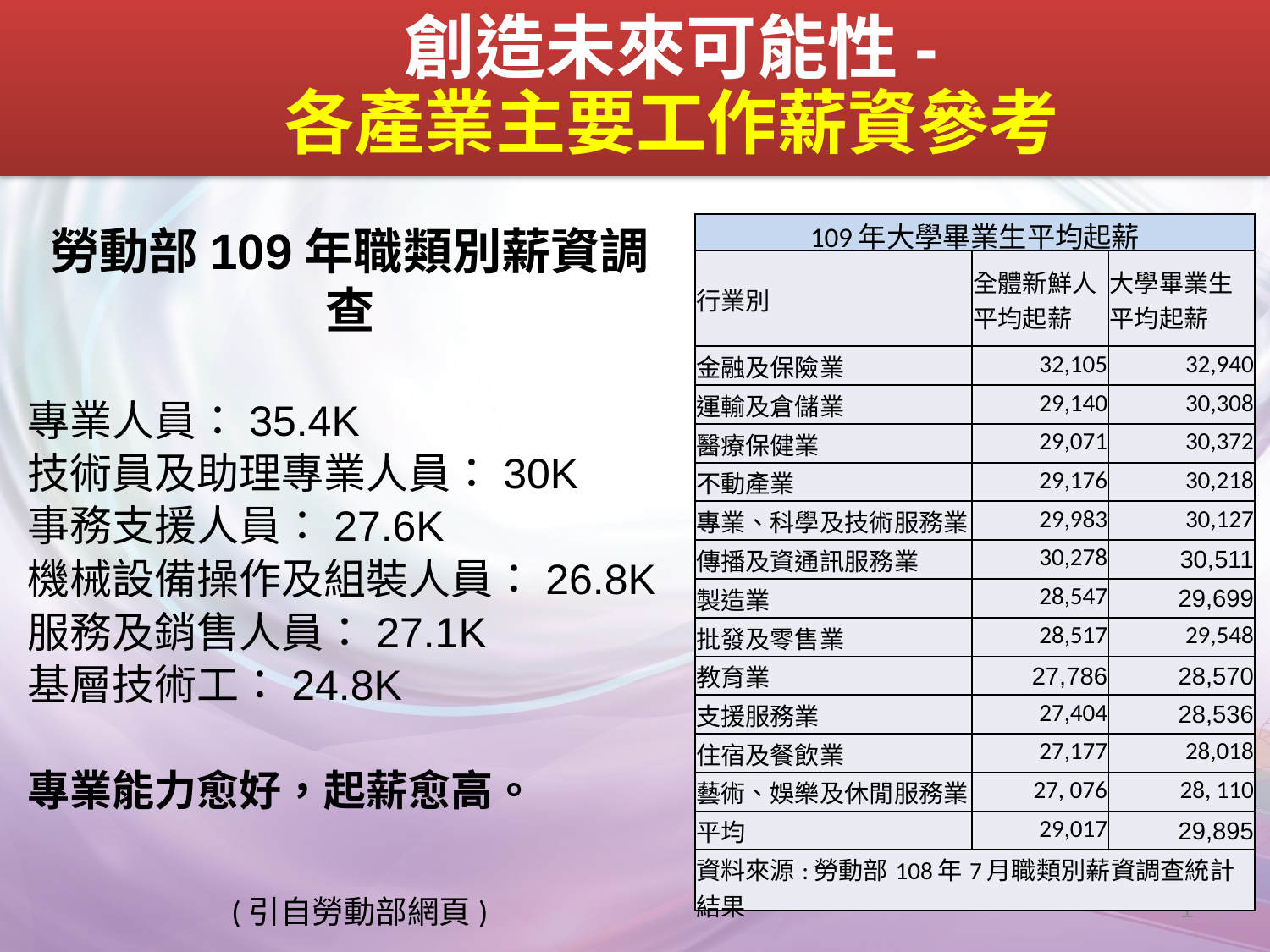

創造未來可能性-
各產業主要工作薪資參考
勞動部109年職類別薪資調查

專業人員：35.4K
技術員及助理專業人員：30K
事務支援人員：27.6K
機械設備操作及組裝人員：26.8K
服務及銷售人員：27.1K
基層技術工：24.8K

專業能力愈好，起薪愈高。
| 109年大學畢業生平均起薪 |  |  |
| --- | --- | --- |
| 行業別 | 全體新鮮人平均起薪 | 大學畢業生平均起薪 |
| 金融及保險業 | 32,105 | 32,940 |
| 運輸及倉儲業 | 29,140 | 30,308 |
| 醫療保健業 | 29,071 | 30,372 |
| 不動產業 | 29,176 | 30,218 |
| 專業、科學及技術服務業 | 29,983 | 30,127 |
| 傳播及資通訊服務業 | 30,278 | 30,511 |
| 製造業 | 28,547 | 29,699 |
| 批發及零售業 | 28,517 | 29,548 |
| 教育業 | 27,786 | 28,570 |
| 支援服務業 | 27,404 | 28,536 |
| 住宿及餐飲業 | 27,177 | 28,018 |
| 藝術、娛樂及休閒服務業 | 27, 076 | 28, 110 |
| 平均 | 29,017 | 29,895 |
| 資料來源:勞動部108年7月職類別薪資調查統計結果 |  |  |
1
(引自勞動部網頁)